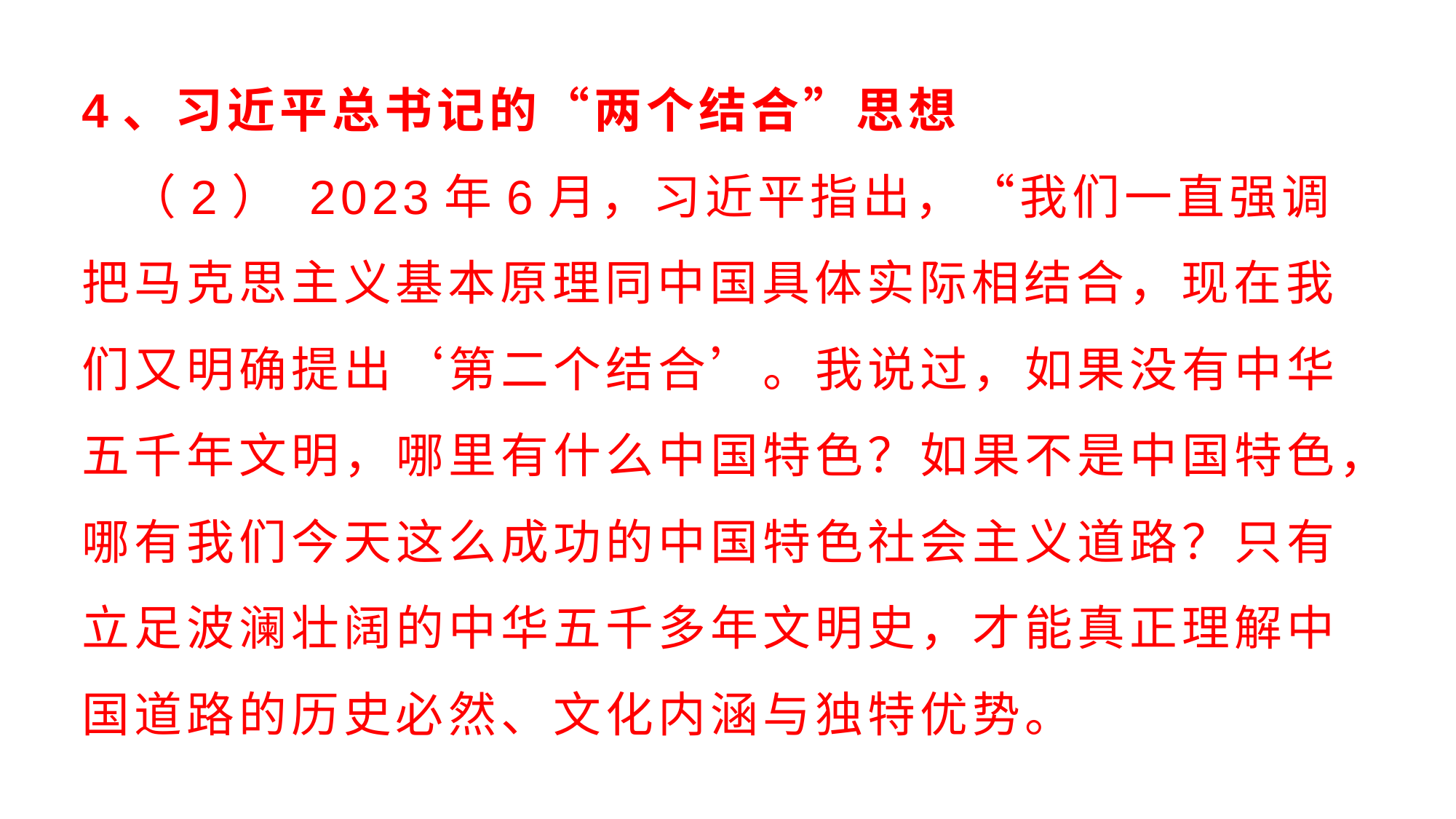

# 4、习近平总书记的“两个结合”思想 （2） 2023年6月，习近平指出，“我们一直强调把马克思主义基本原理同中国具体实际相结合，现在我们又明确提出‘第二个结合’。我说过，如果没有中华五千年文明，哪里有什么中国特色？如果不是中国特色，哪有我们今天这么成功的中国特色社会主义道路？只有立足波澜壮阔的中华五千多年文明史，才能真正理解中国道路的历史必然、文化内涵与独特优势。